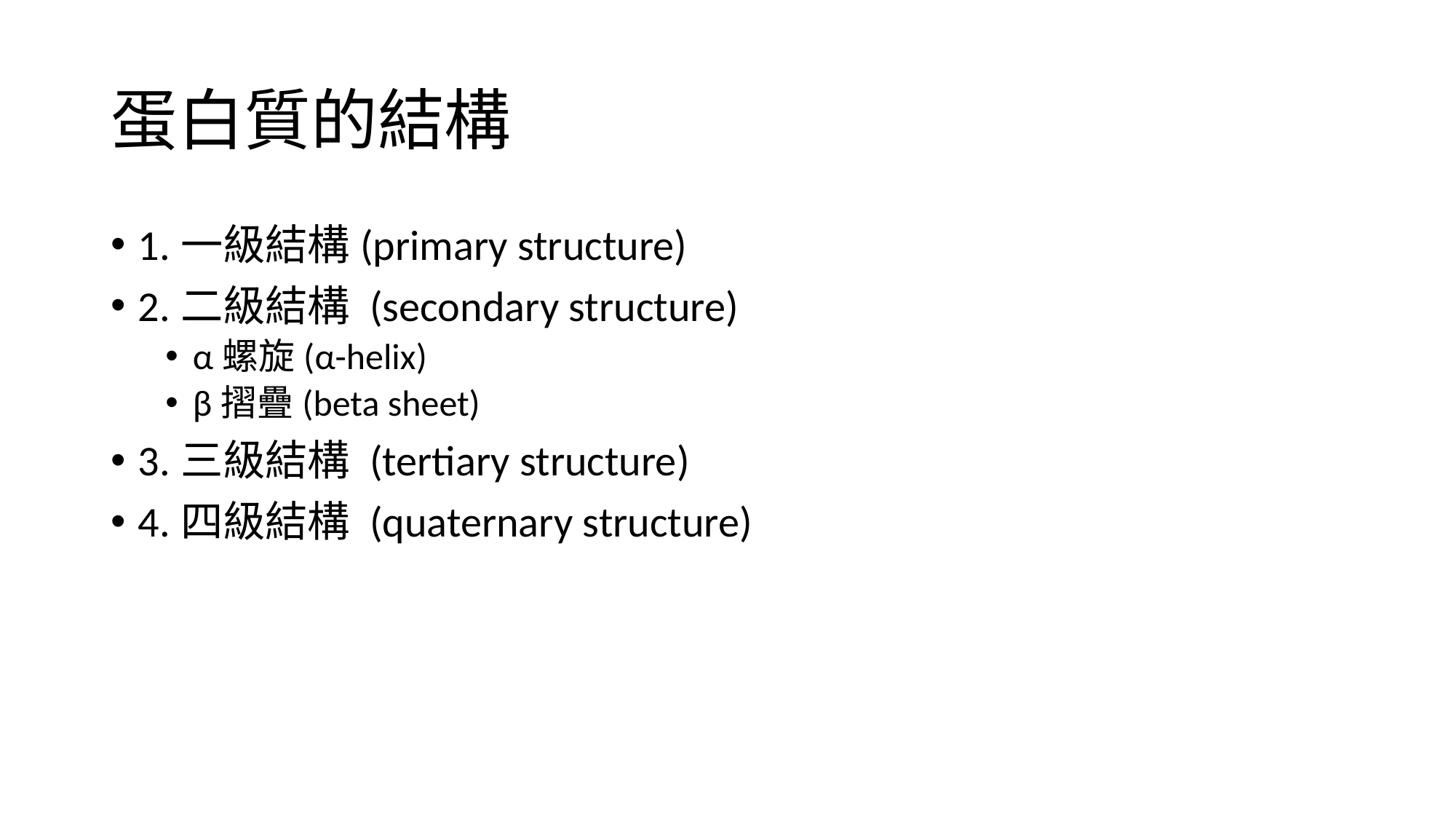

蛋白質的結構
1.一級結構(primary structure)
2.二級結構 (secondary structure)
α螺旋(α-helix)
β摺疊(beta sheet)
3.三級結構 (tertiary structure)
4.四級結構 (quaternary structure)